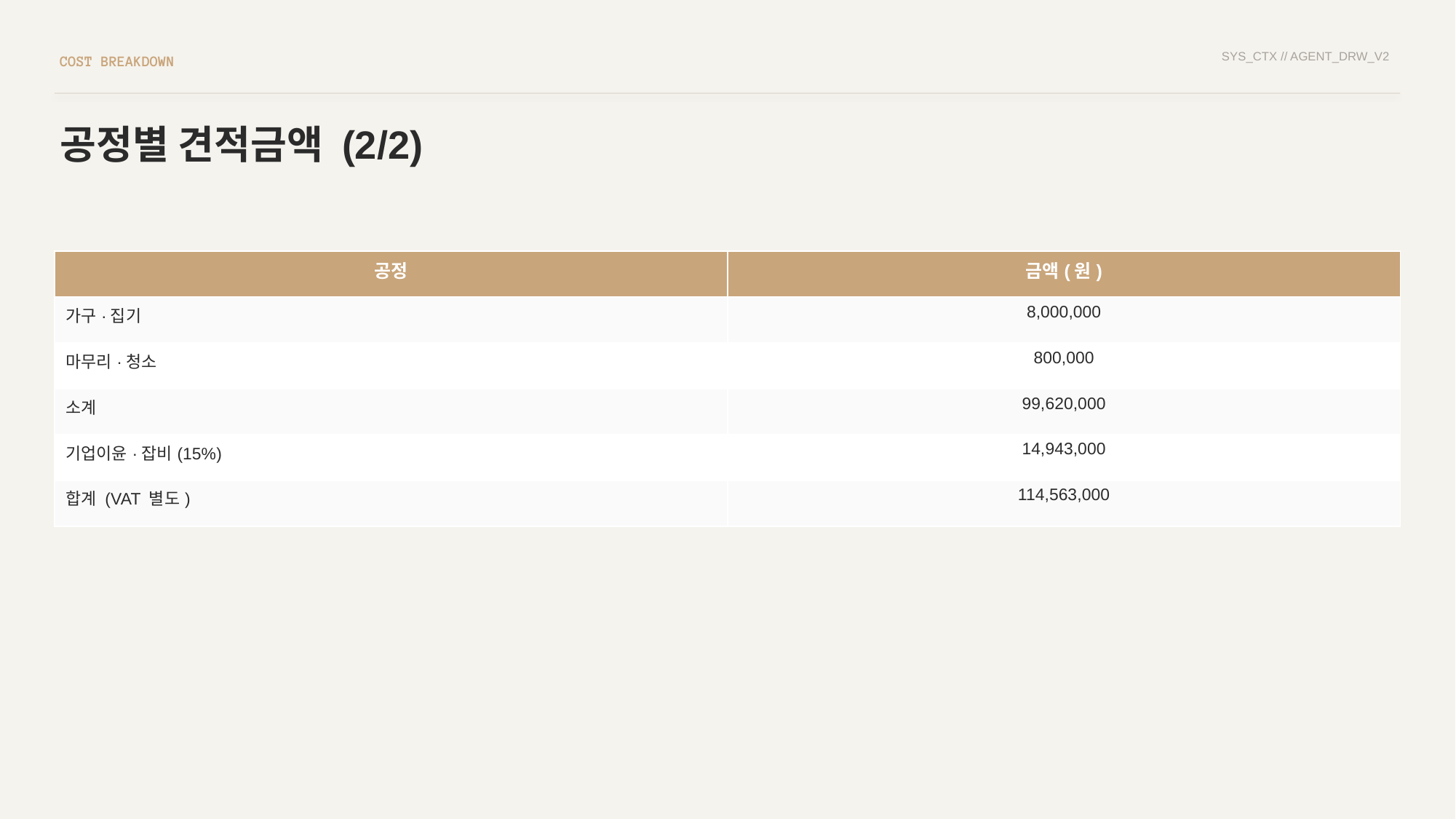

SYS_CTX // AGENT_DRW_V2
COST BREAKDOWN

공정별 견적금액 (2/2)
| 공정 | 금액(원) |
| --- | --- |
| 가구·집기 | 8,000,000 |
| 마무리·청소 | 800,000 |
| 소계 | 99,620,000 |
| 기업이윤·잡비(15%) | 14,943,000 |
| 합계 (VAT 별도) | 114,563,000 |